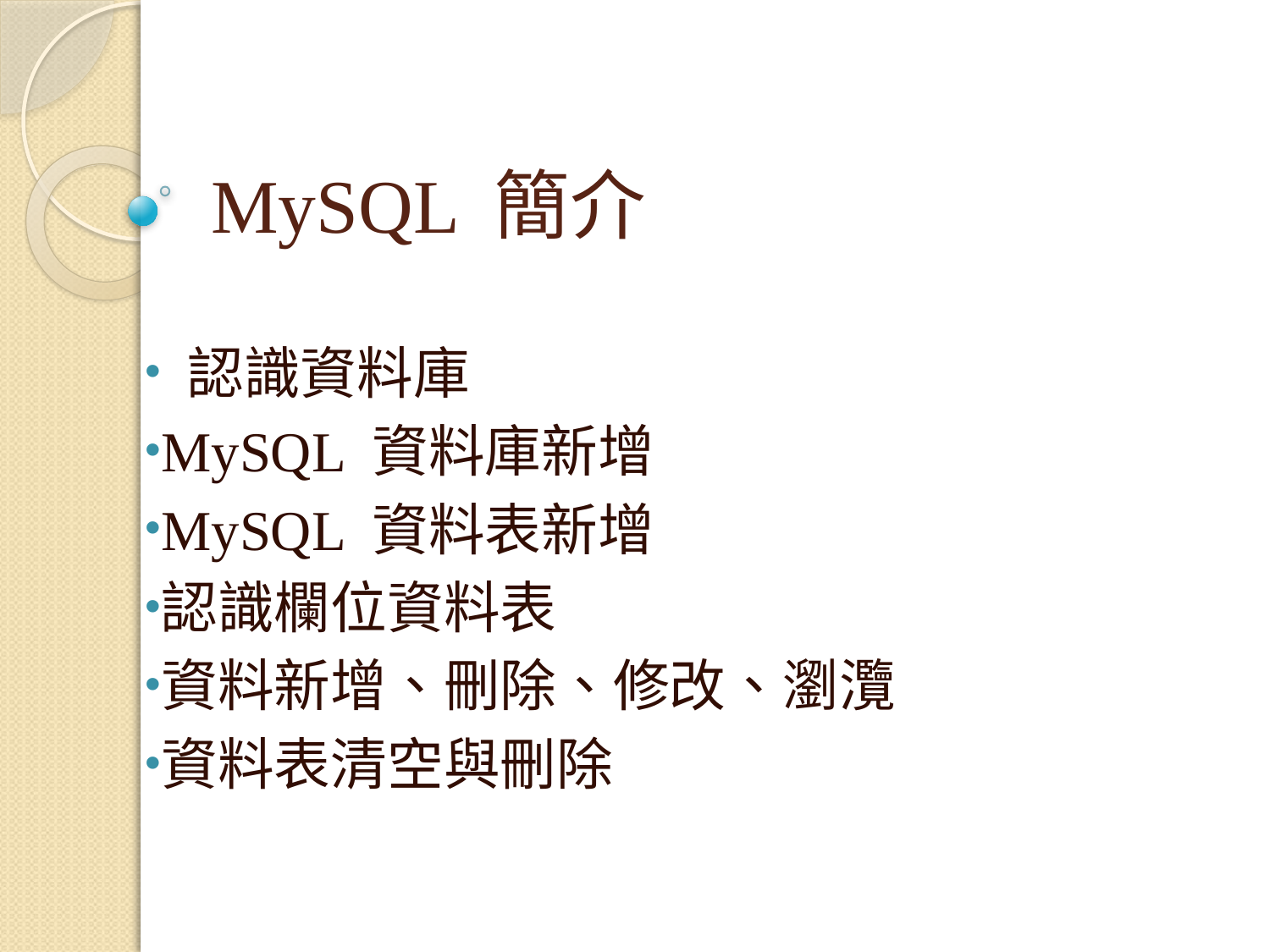

# MySQL 簡介
 認識資料庫
MySQL 資料庫新增
MySQL 資料表新增
認識欄位資料表
資料新增、刪除、修改、瀏灠
資料表清空與刪除